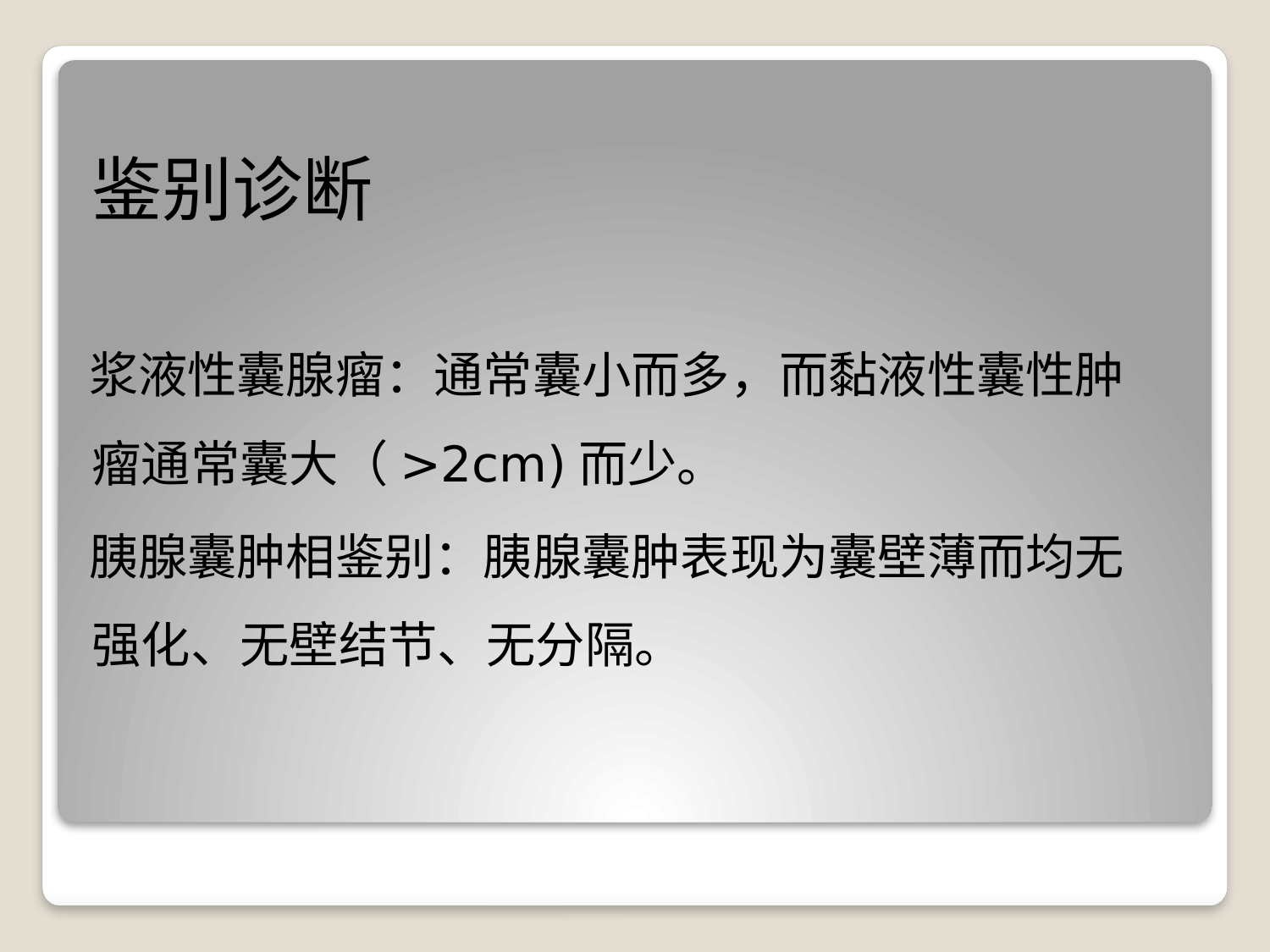

鉴别诊断

  浆液性囊腺瘤：通常囊小而多，而黏液性囊性肿瘤通常囊大（>2cm)而少。
  胰腺囊肿相鉴别：胰腺囊肿表现为囊壁薄而均无强化、无壁结节、无分隔。
#